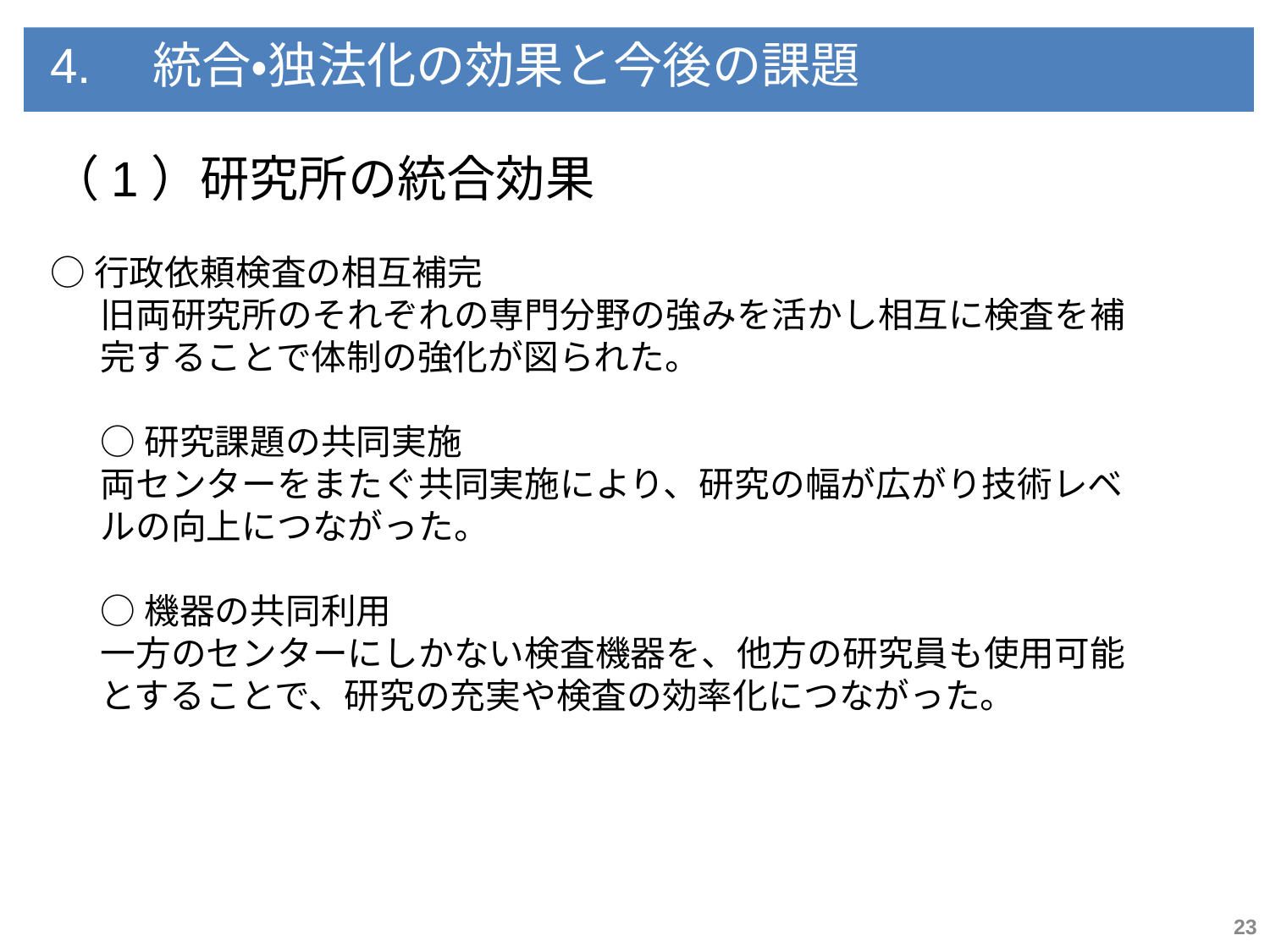

4.　統合・独法化の効果と今後の課題
（1）研究所の統合効果
○行政依頼検査の相互補完
旧両研究所のそれぞれの専門分野の強みを活かし相互に検査を補完することで体制の強化が図られた。

○研究課題の共同実施
両センターをまたぐ共同実施により、研究の幅が広がり技術レベルの向上につながった。

○機器の共同利用
一方のセンターにしかない検査機器を、他方の研究員も使用可能とすることで、研究の充実や検査の効率化につながった。
23